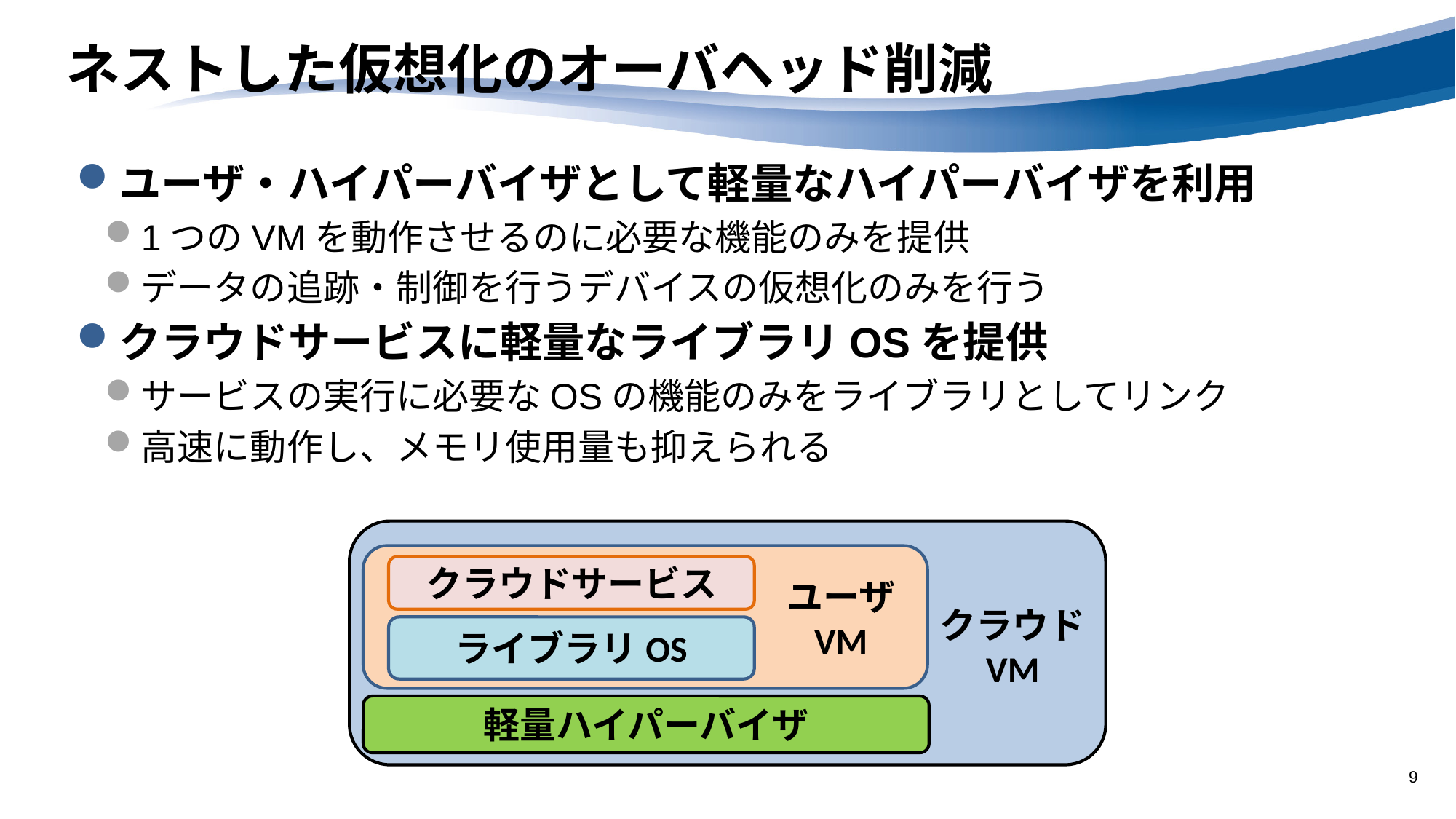

# ネストした仮想化のオーバヘッド削減
ユーザ・ハイパーバイザとして軽量なハイパーバイザを利用
1つのVMを動作させるのに必要な機能のみを提供
データの追跡・制御を行うデバイスの仮想化のみを行う
クラウドサービスに軽量なライブラリOSを提供
サービスの実行に必要なOSの機能のみをライブラリとしてリンク
高速に動作し、メモリ使用量も抑えられる

クラウドサービス
ユーザ
VM
クラウド
VM
ライブラリOS
軽量ハイパーバイザ
9